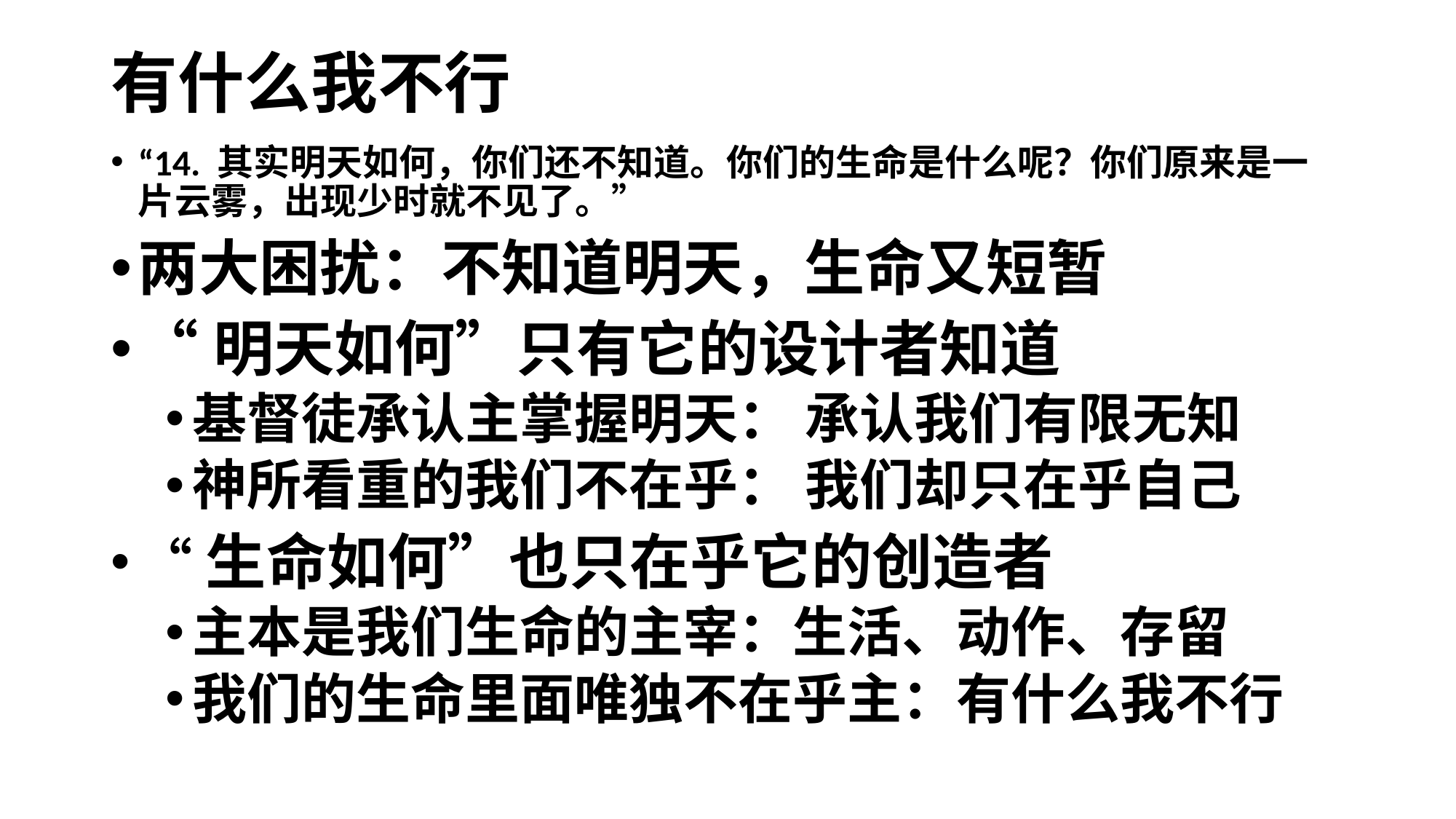

# 有什么我不行
“14. 其实明天如何，你们还不知道。你们的生命是什么呢？你们原来是一片云雾，出现少时就不见了。”
两大困扰：不知道明天，生命又短暂
“明天如何”只有它的设计者知道
基督徒承认主掌握明天： 承认我们有限无知
神所看重的我们不在乎： 我们却只在乎自己
“生命如何”也只在乎它的创造者
主本是我们生命的主宰：生活、动作、存留
我们的生命里面唯独不在乎主：有什么我不行